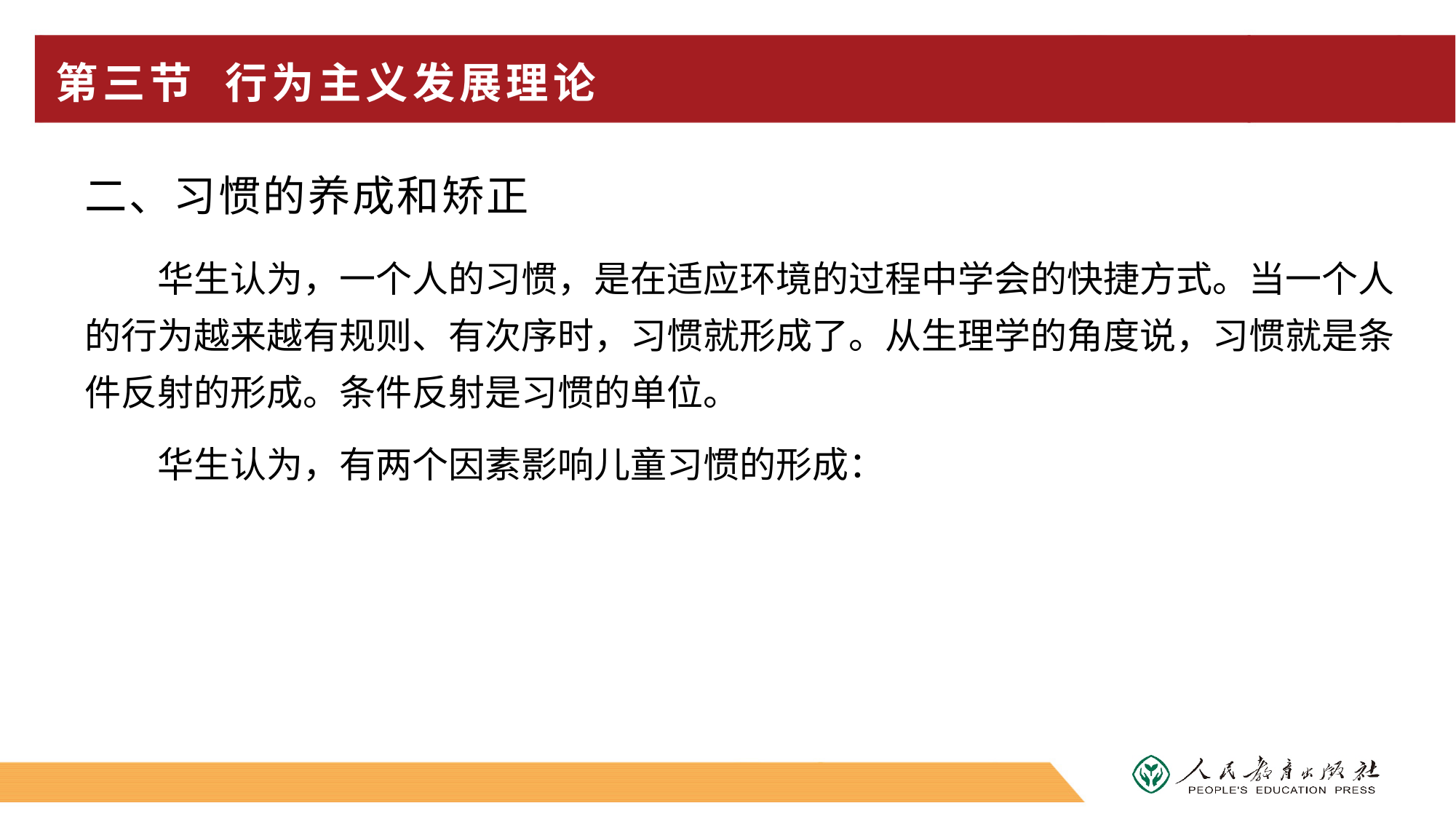

# 第三节  行为主义发展理论
二、习惯的养成和矫正
华生认为，一个人的习惯，是在适应环境的过程中学会的快捷方式。当一个人的行为越来越有规则、有次序时，习惯就形成了。从生理学的角度说，习惯就是条件反射的形成。条件反射是习惯的单位。
华生认为，有两个因素影响儿童习惯的形成：